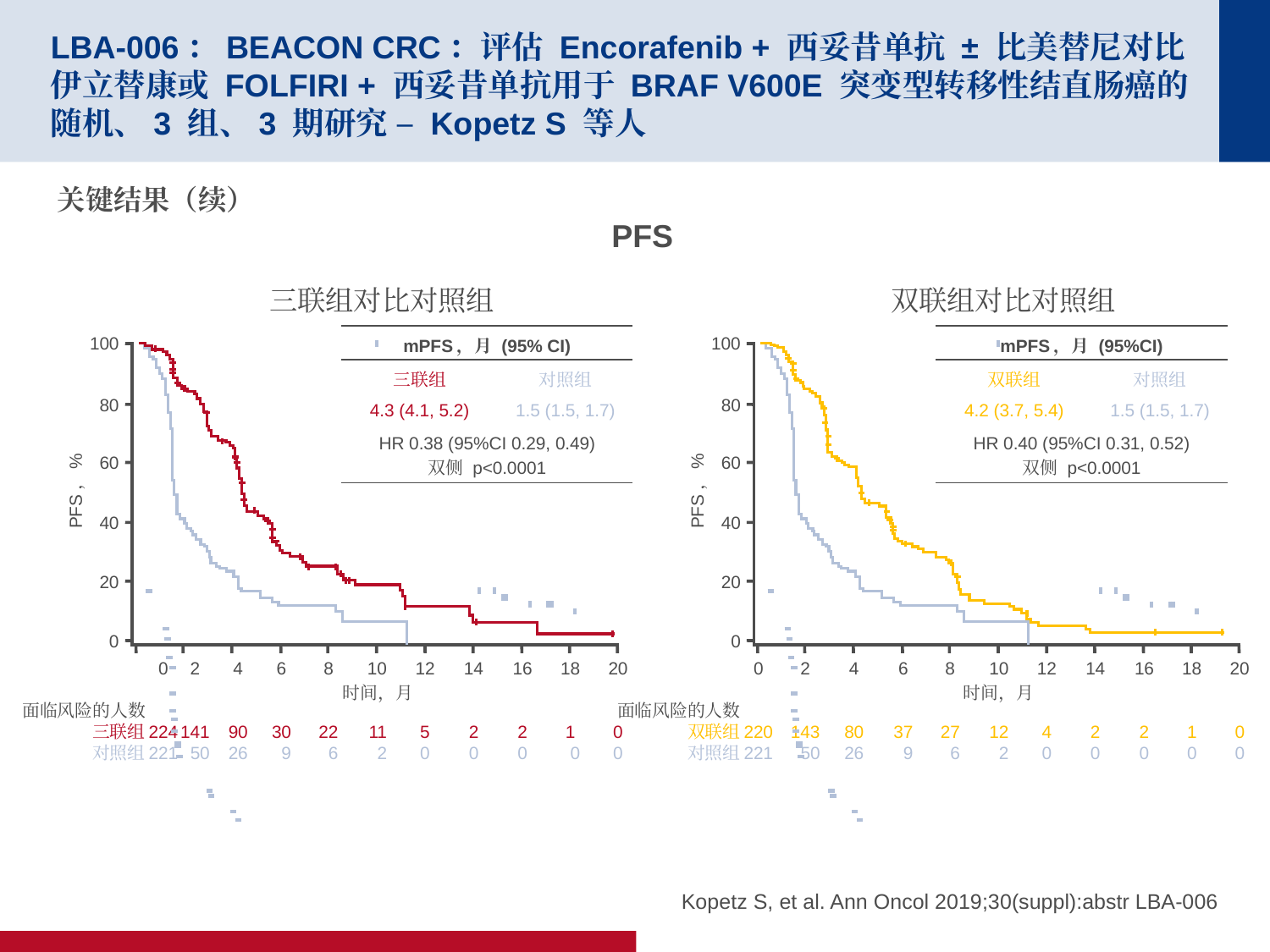

# LBA-006：BEACON CRC：评估 Encorafenib + 西妥昔单抗 ± 比美替尼对比伊立替康或 FOLFIRI + 西妥昔单抗用于 BRAF V600E 突变型转移性结直肠癌的随机、3 组、3 期研究 – Kopetz S 等人
关键结果（续）

PFS
三联组对比对照组
双联组对比对照组
100

80

60

 PFS，%
40

20

0

0

220
221
2

143
50
4

80
26
6

37
9
8

27
6
10

12
2
12

4
0
14

2
0
16

2
0
18

1
0
20

0
0
时间，月
面临风险的人数
双联组
对照组

| mPFS，月 (95% CI) |  |
| --- | --- |
| 三联组 | 对照组 |
| 4.3 (4.1, 5.2) | 1.5 (1.5, 1.7) |
| HR 0.38 (95%CI 0.29, 0.49) 双侧 p<0.0001 |  |
| mPFS，月 (95%CI) |  |
| --- | --- |
| 双联组 | 对照组 |
| 4.2 (3.7, 5.4) | 1.5 (1.5, 1.7) |
| HR 0.40 (95%CI 0.31, 0.52) 双侧 p<0.0001 |  |
100

80

60

 PFS，%
40

20

0

0

224
221
2

141
50
4

90
26
6

30
9
8

22
6
10

11
2
12

5
0
14

2
0
16

2
0
18

1
0
20

0
0
时间，月
面临风险的人数
三联组
对照组

Kopetz S, et al. Ann Oncol 2019;30(suppl):abstr LBA-006